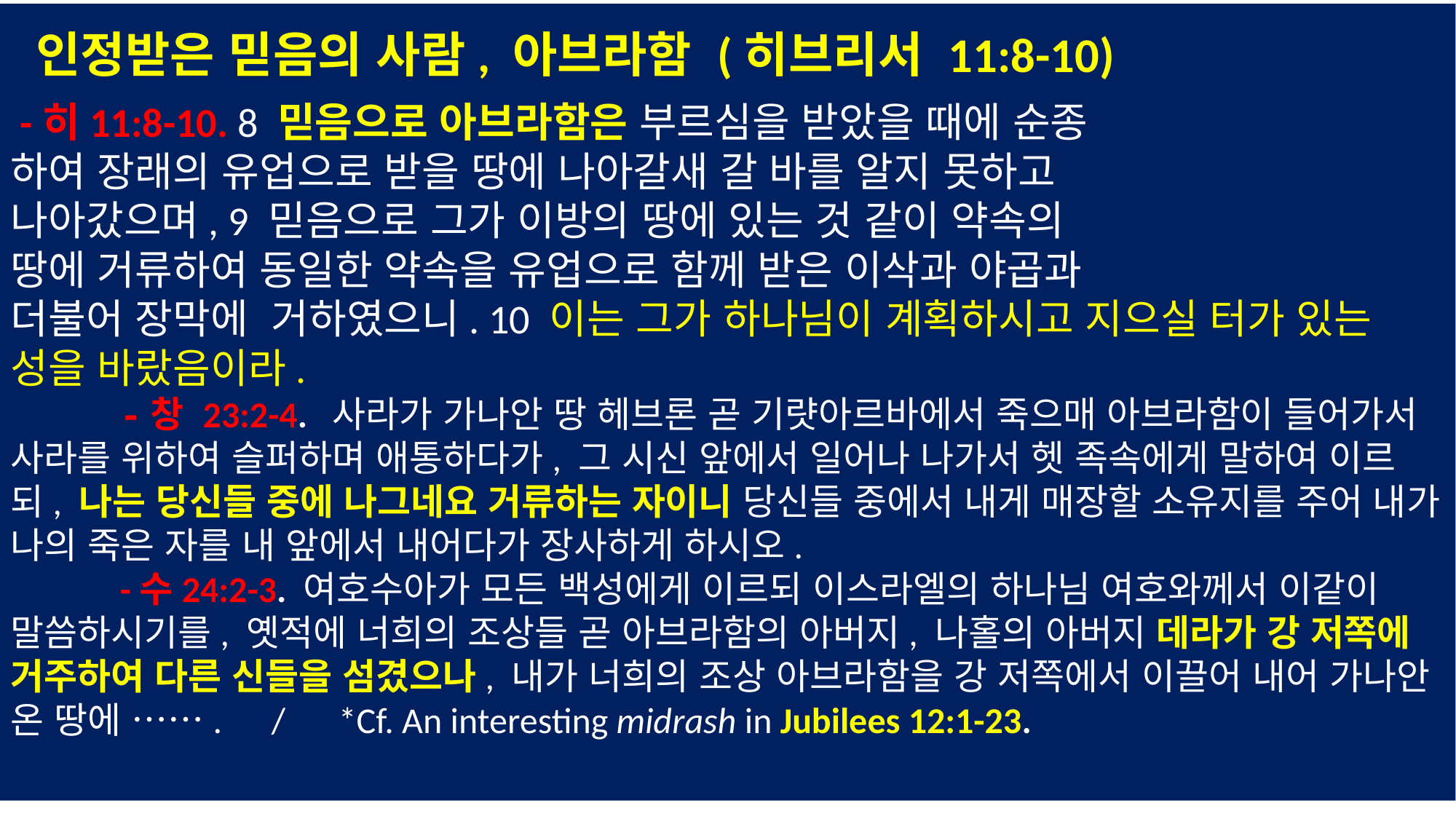

인정받은 믿음의 사람, 아브라함 (히브리서 11:8-10)

 -히11:8-10. 8 믿음으로 아브라함은 부르심을 받았을 때에 순종
하여 장래의 유업으로 받을 땅에 나아갈새 갈 바를 알지 못하고
나아갔으며, 9 믿음으로 그가 이방의 땅에 있는 것 같이 약속의
땅에 거류하여 동일한 약속을 유업으로 함께 받은 이삭과 야곱과
더불어 장막에  거하였으니. 10 이는 그가 하나님이 계획하시고 지으실 터가 있는 성을 바랐음이라.
	-창 23:2-4.  사라가 가나안 땅 헤브론 곧 기럇아르바에서 죽으매 아브라함이 들어가서 사라를 위하여 슬퍼하며 애통하다가, 그 시신 앞에서 일어나 나가서 헷 족속에게 말하여 이르되, 나는 당신들 중에 나그네요 거류하는 자이니 당신들 중에서 내게 매장할 소유지를 주어 내가 나의 죽은 자를 내 앞에서 내어다가 장사하게 하시오.
   	-수24:2-3. 여호수아가 모든 백성에게 이르되 이스라엘의 하나님 여호와께서 이같이 말씀하시기를, 옛적에 너희의 조상들 곧 아브라함의 아버지, 나홀의 아버지 데라가 강 저쪽에 거주하여 다른 신들을 섬겼으나, 내가 너희의 조상 아브라함을 강 저쪽에서 이끌어 내어 가나안 온 땅에 …….      /  	*Cf. An interesting midrash in Jubilees 12:1-23.